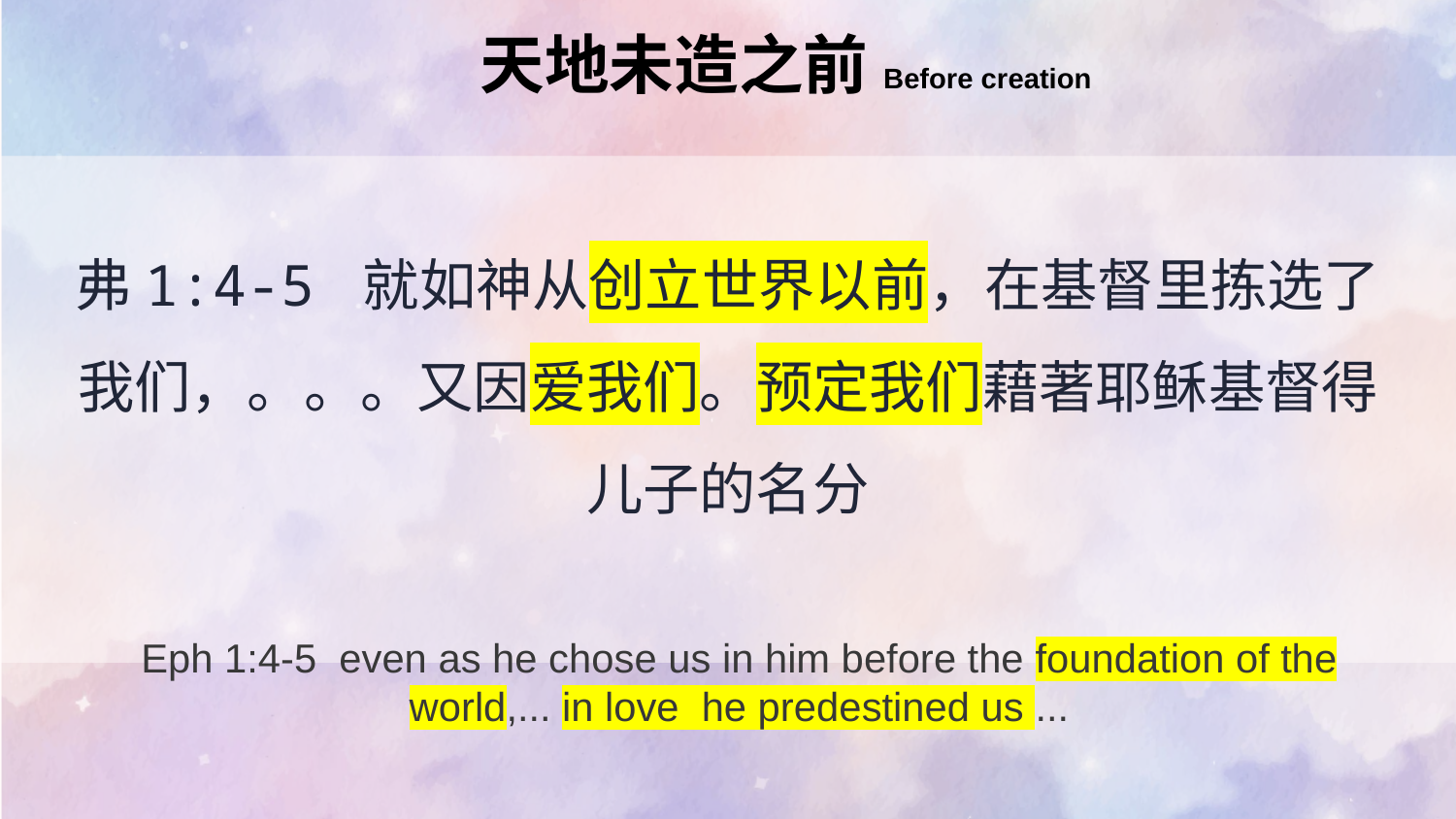

天地未造之前 Before creation
弗1:4-5 就如神从创立世界以前，在基督里拣选了我们，。。。又因爱我们。预定我们藉著耶稣基督得儿子的名分
# Eph 1:4-5  even as he chose us in him before the foundation of the world,... in love  he predestined us ...